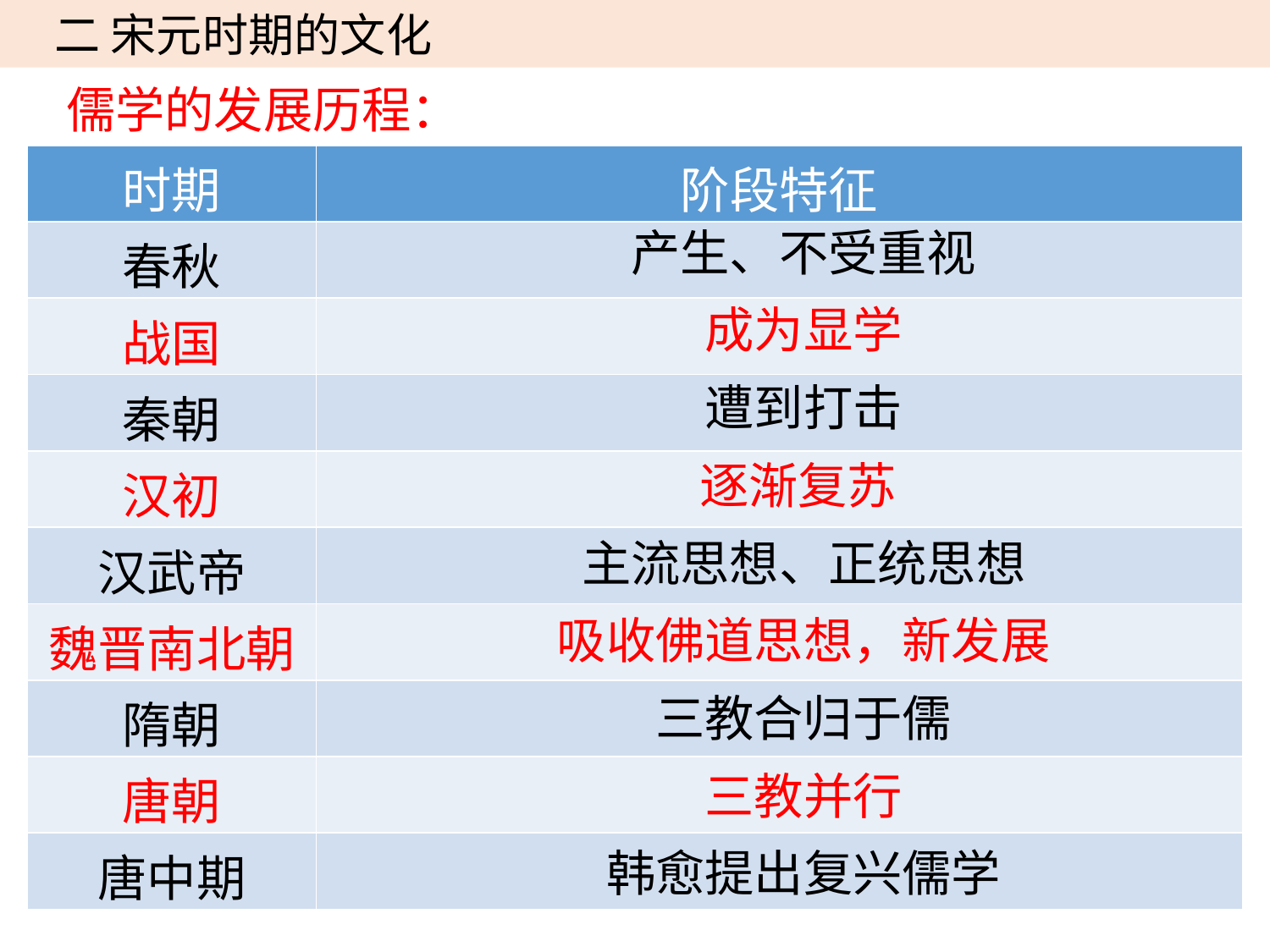

二 宋元时期的文化
儒学的发展历程：
| 时期 | 阶段特征 |
| --- | --- |
| 春秋 |  |
| 战国 |  |
| 秦朝 |  |
| 汉初 |  |
| 汉武帝 |  |
| 魏晋南北朝 |  |
| 隋朝 |  |
| 唐朝 |  |
| 唐中期 |  |
产生、不受重视
成为显学
遭到打击
逐渐复苏
主流思想、正统思想
吸收佛道思想，新发展
三教合归于儒
三教并行
韩愈提出复兴儒学